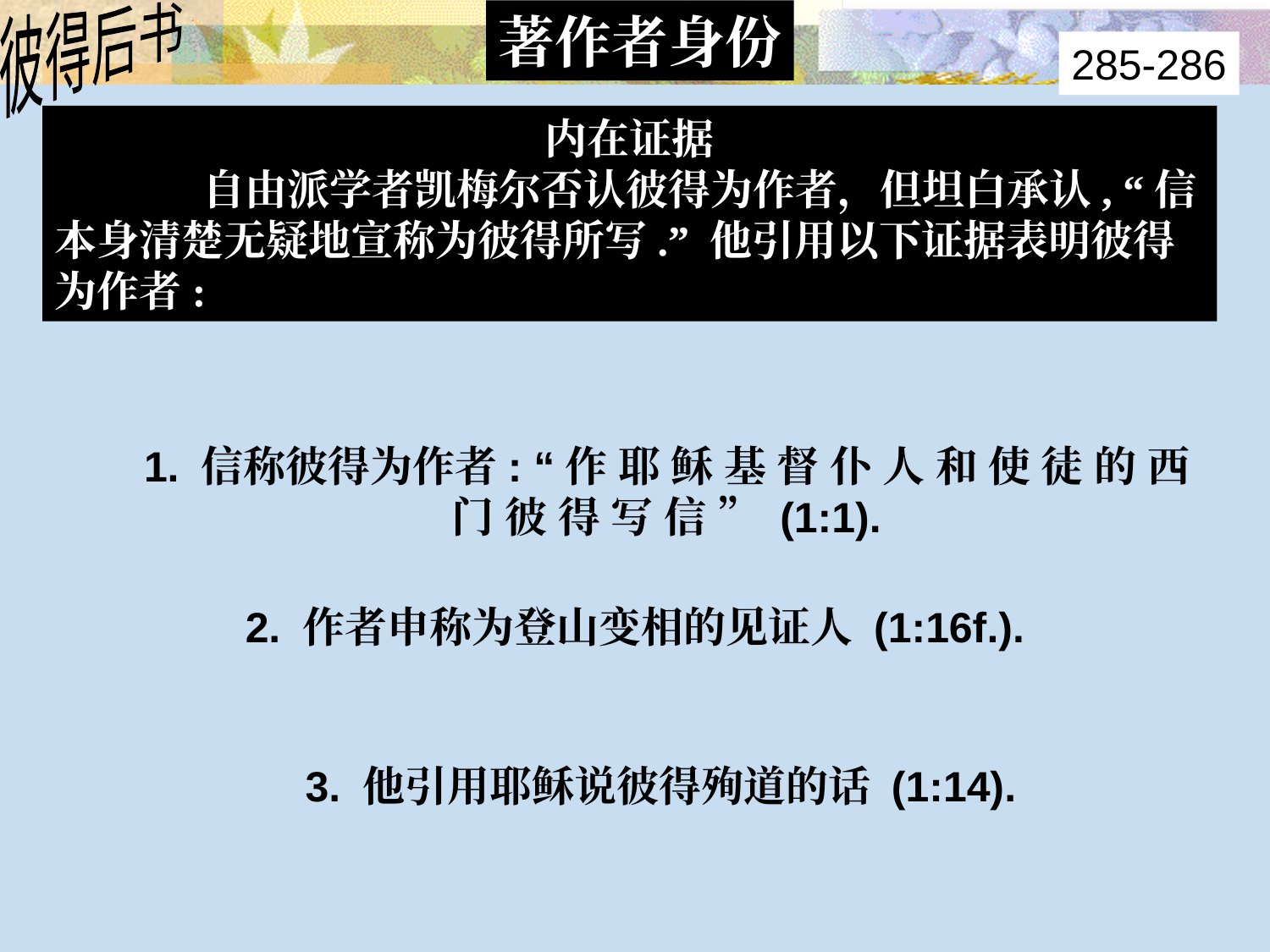

Authorship – Internal Evidence 1
彼得后书
著作者身份
285-286

内在证据
	 自由派学者凯梅尔否认彼得为作者，但坦白承认, “信本身清楚无疑地宣称为彼得所写.” 他引用以下证据表明彼得为作者:
	1. 信称彼得为作者: “作 耶 稣 基 督 仆 人 和 使 徒 的 西 门 彼 得 写 信 ” (1:1).
2. 作者申称为登山变相的见证人 (1:16f.).
	3. 他引用耶稣说彼得殉道的话 (1:14).